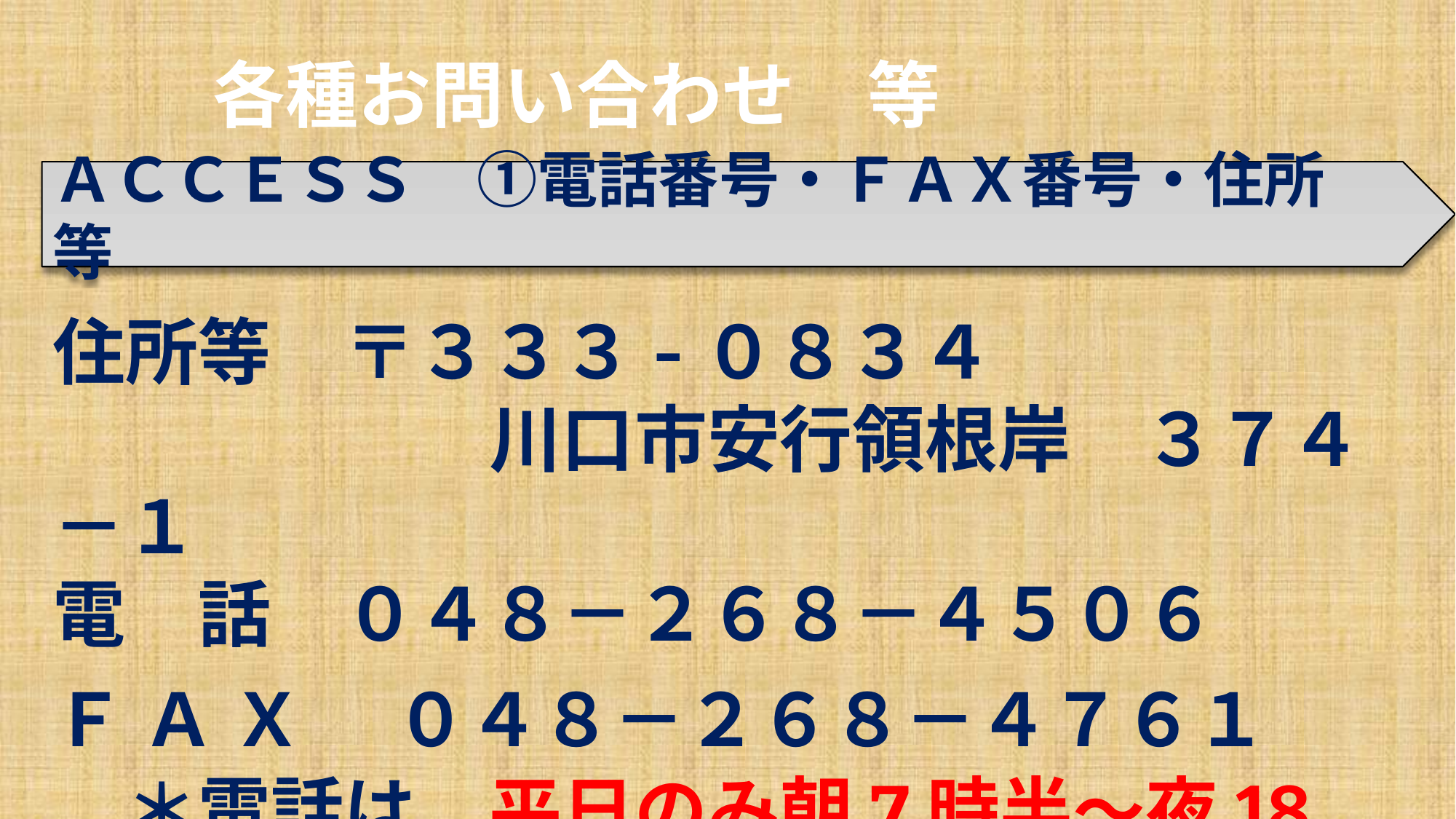

# 各種お問い合わせ　等
ＡＣＣＥＳＳ　①電話番号・ＦＡＸ番号・住所　等
住所等　〒３３３-０８３４
　　　　　　川口市安行領根岸　３７４－１
電　話　０４８－２６８－４５０６
Ｆ Ａ Ｘ　０４８－２６８－４７６１
　＊電話は　平日のみ朝7時半～夜18時